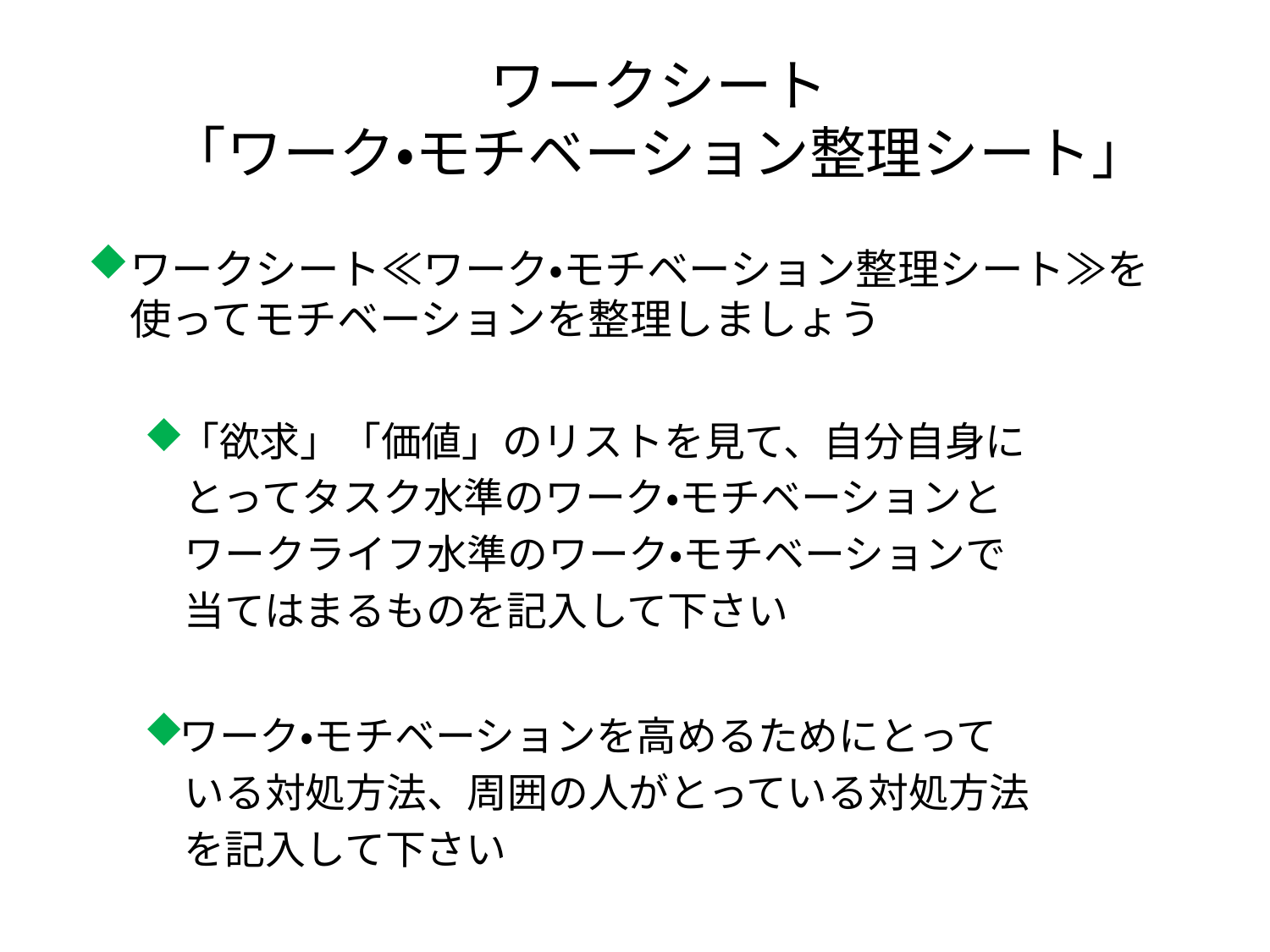

# ワークシート 「ワーク・モチベーション整理シート」
ワークシート≪ワーク・モチベーション整理シート≫を使ってモチベーションを整理しましょう

「欲求」「価値」のリストを見て、自分自身に
　とってタスク水準のワーク・モチベーションと
　ワークライフ水準のワーク・モチベーションで
　当てはまるものを記入して下さい

ワーク・モチベーションを高めるためにとって
　いる対処方法、周囲の人がとっている対処方法
　を記入して下さい